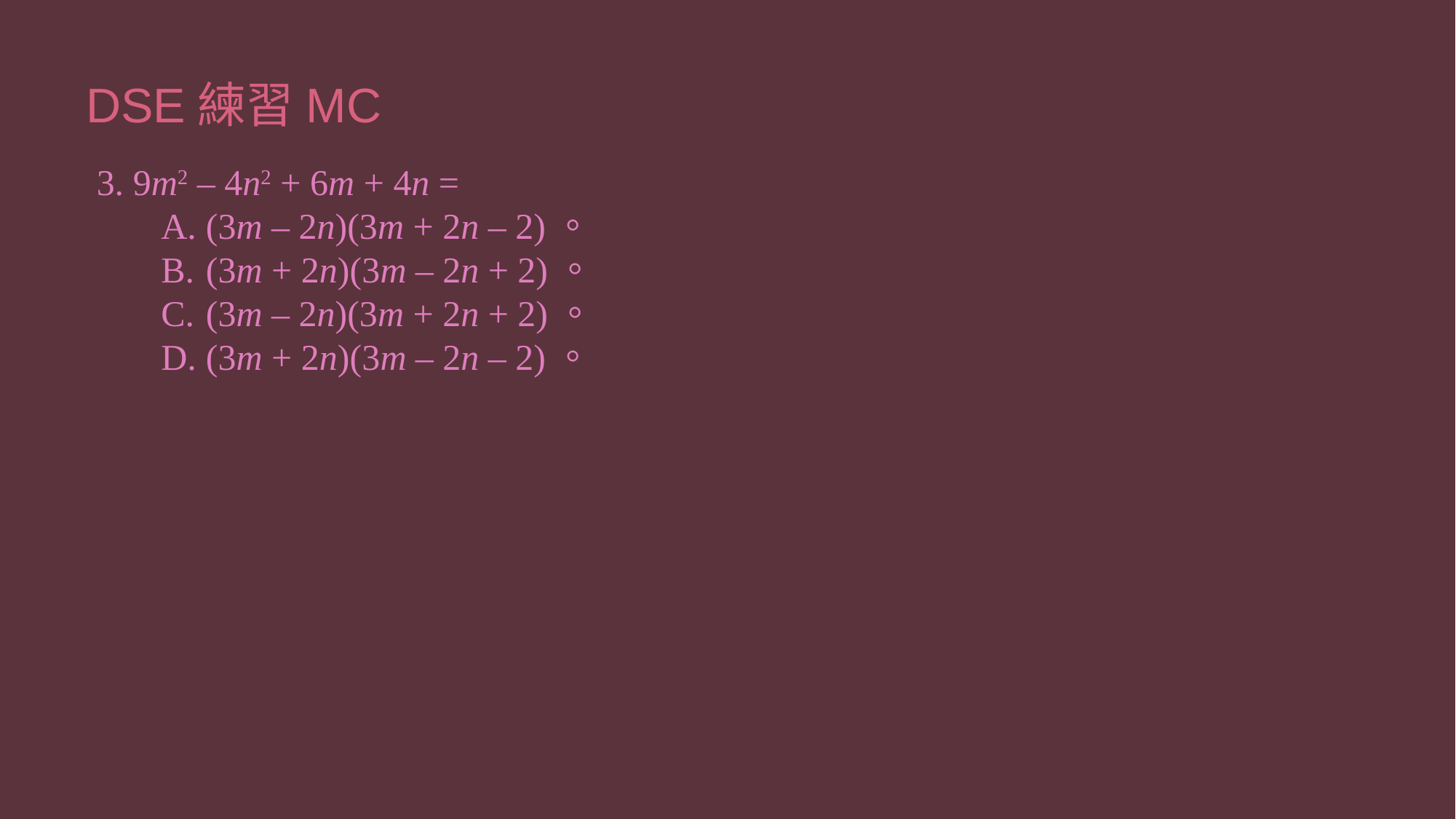

# DSE練習MC
3. 9m2 – 4n2 + 6m + 4n =
		A.	(3m – 2n)(3m + 2n – 2)。
		B.	(3m + 2n)(3m – 2n + 2)。
		C.	(3m – 2n)(3m + 2n + 2)。
		D.	(3m + 2n)(3m – 2n – 2)。